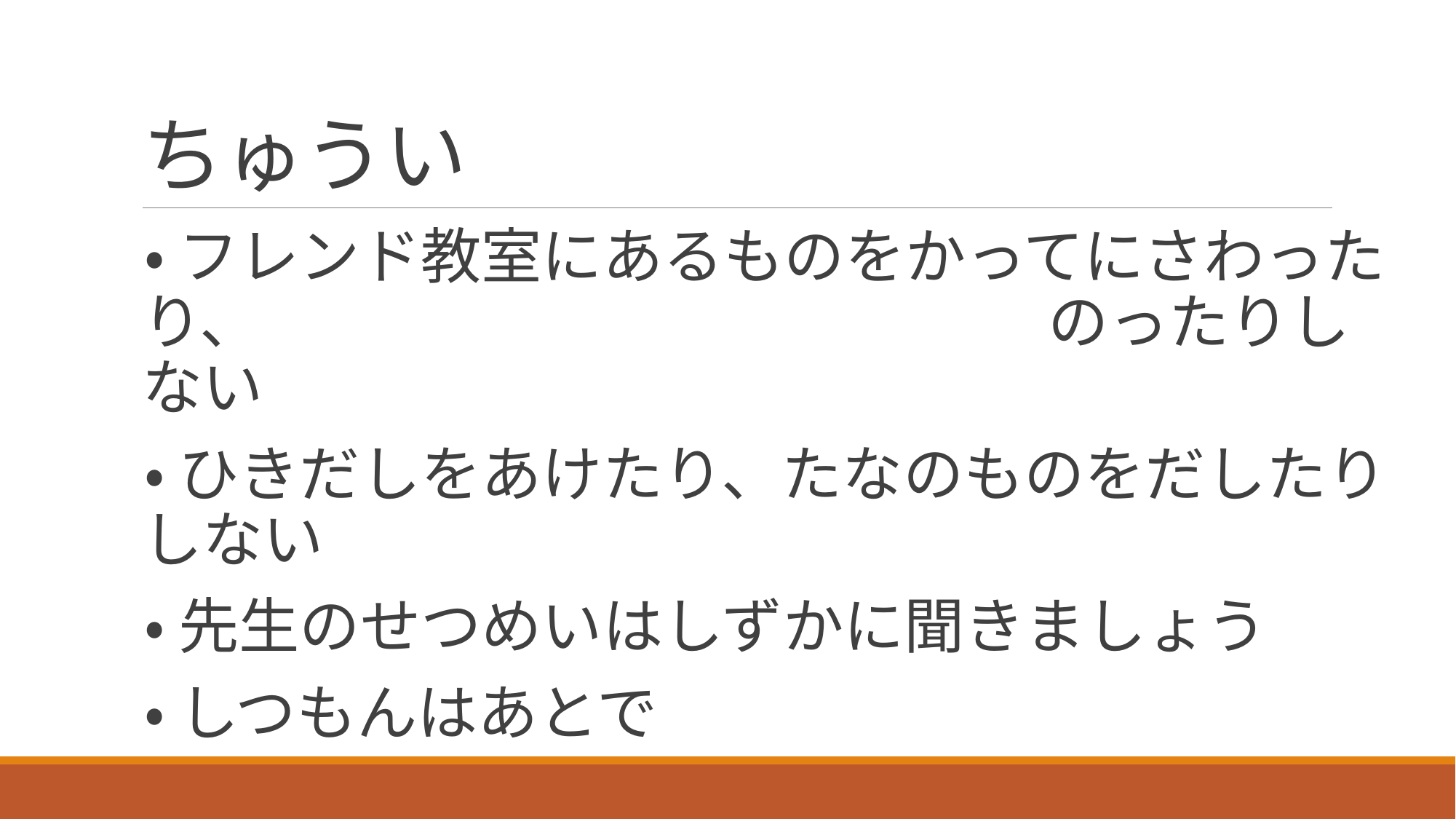

# ちゅうい
・ フレンド教室にあるものをかってにさわったり、　　　　　　　　　　　　　のったりしない
・ ひきだしをあけたり、たなのものをだしたりしない
・ 先生のせつめいはしずかに聞きましょう
・ しつもんはあとで